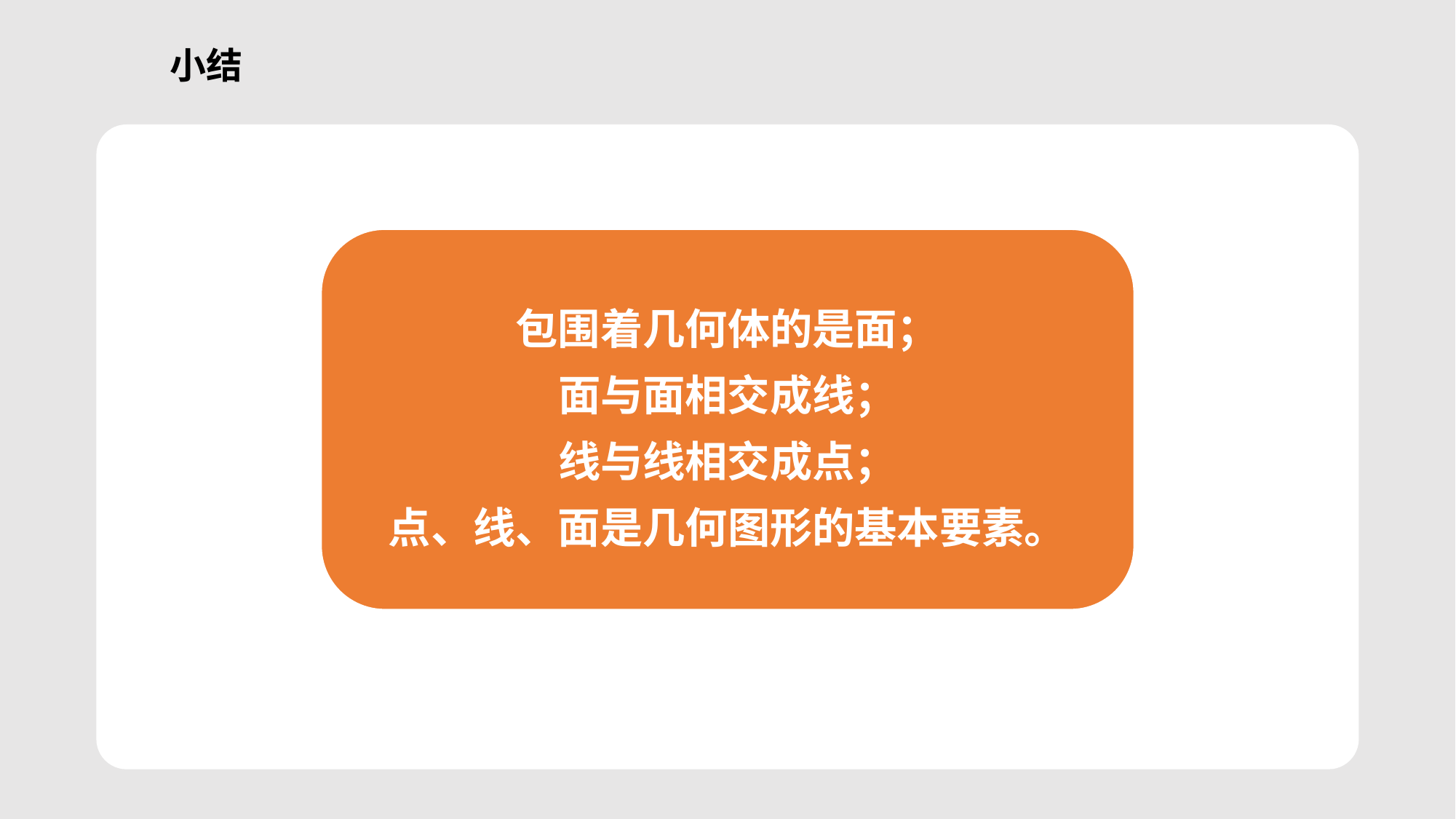

小结
包围着几何体的是面；
面与面相交成线；
线与线相交成点；
点、线、面是几何图形的基本要素。